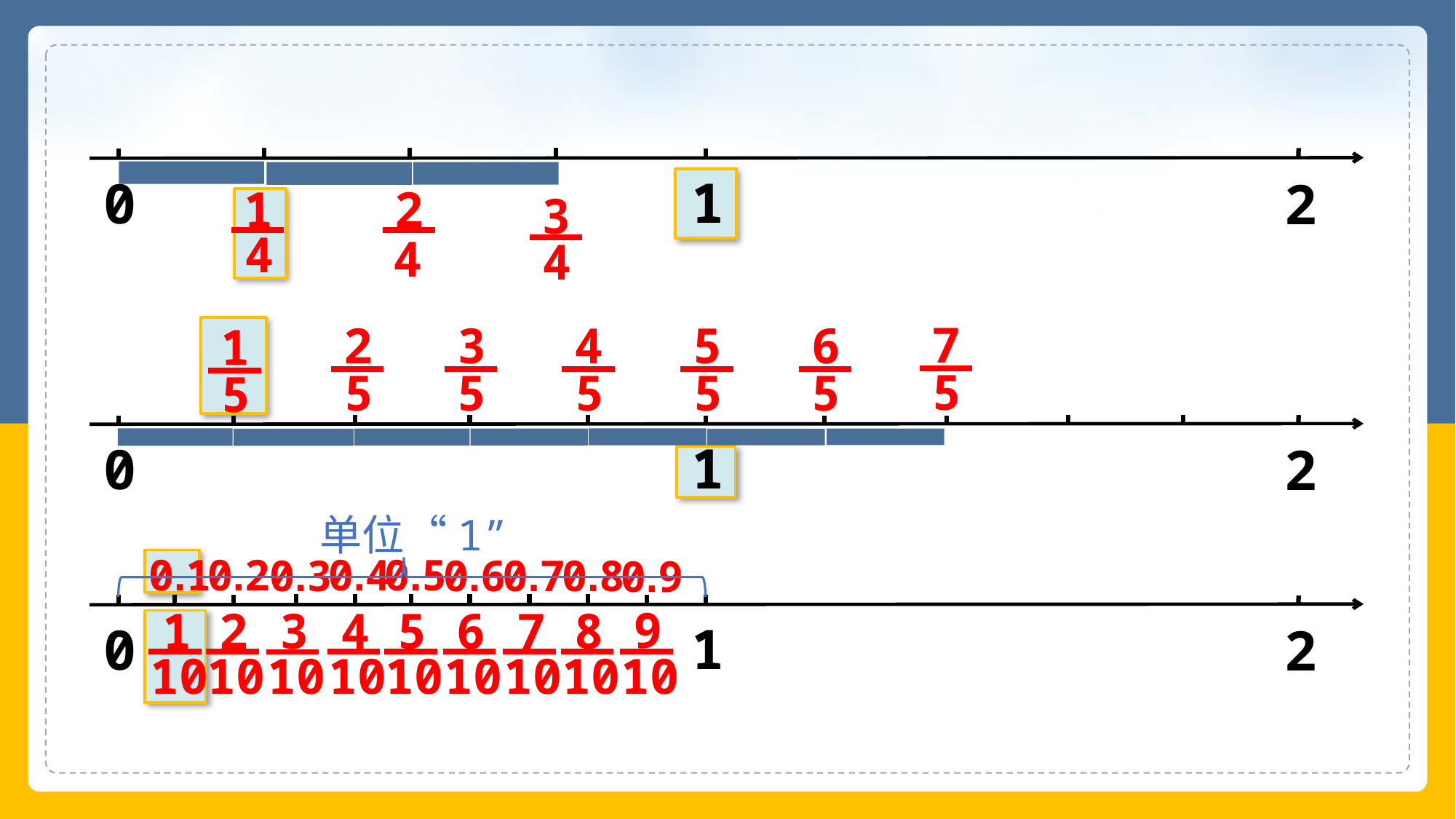

1
0
2

1
4
2
4
3
4

7
5
3
5
4
5
5
5
2
5
6
5
1
5

1
0
2

单位“1”
0.2
0.1
0.5
0.4
0.3
0.6
0.8
0.7
0.9

9
10
1
10
6
10
8
10
2
10
4
10
7
10
5
10
3
10
1
0

2